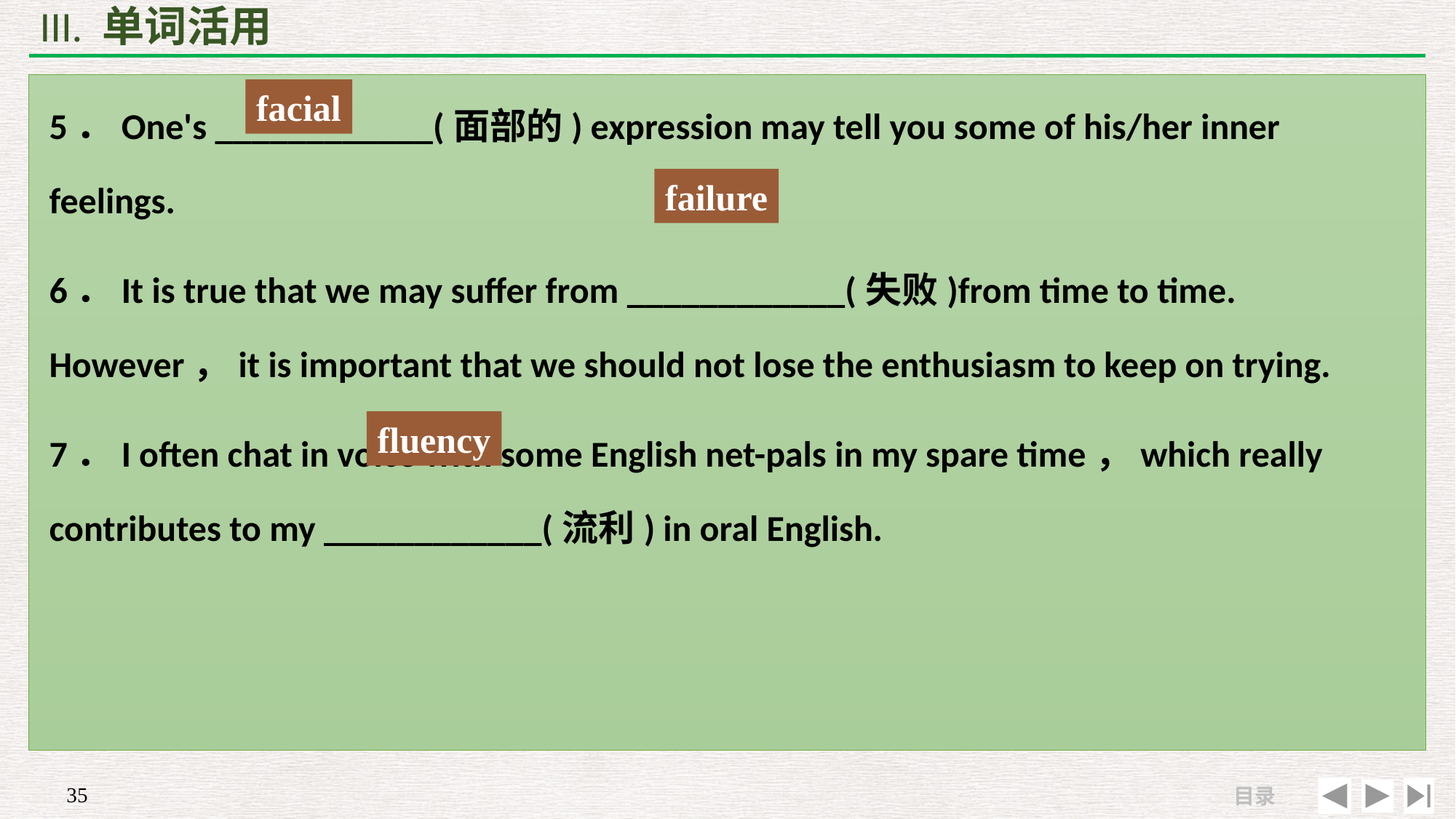

# III. 单词活用
5．One's ____________(面部的) expression may tell you some of his/her inner feelings.
6．It is true that we may suffer from ____________(失败)from time to time. However，it is important that we should not lose the enthusiasm to keep on trying.
7．I often chat in voice with some English net-pals in my spare time，which really contributes to my ____________(流利) in oral English.

facial
failure
fluency